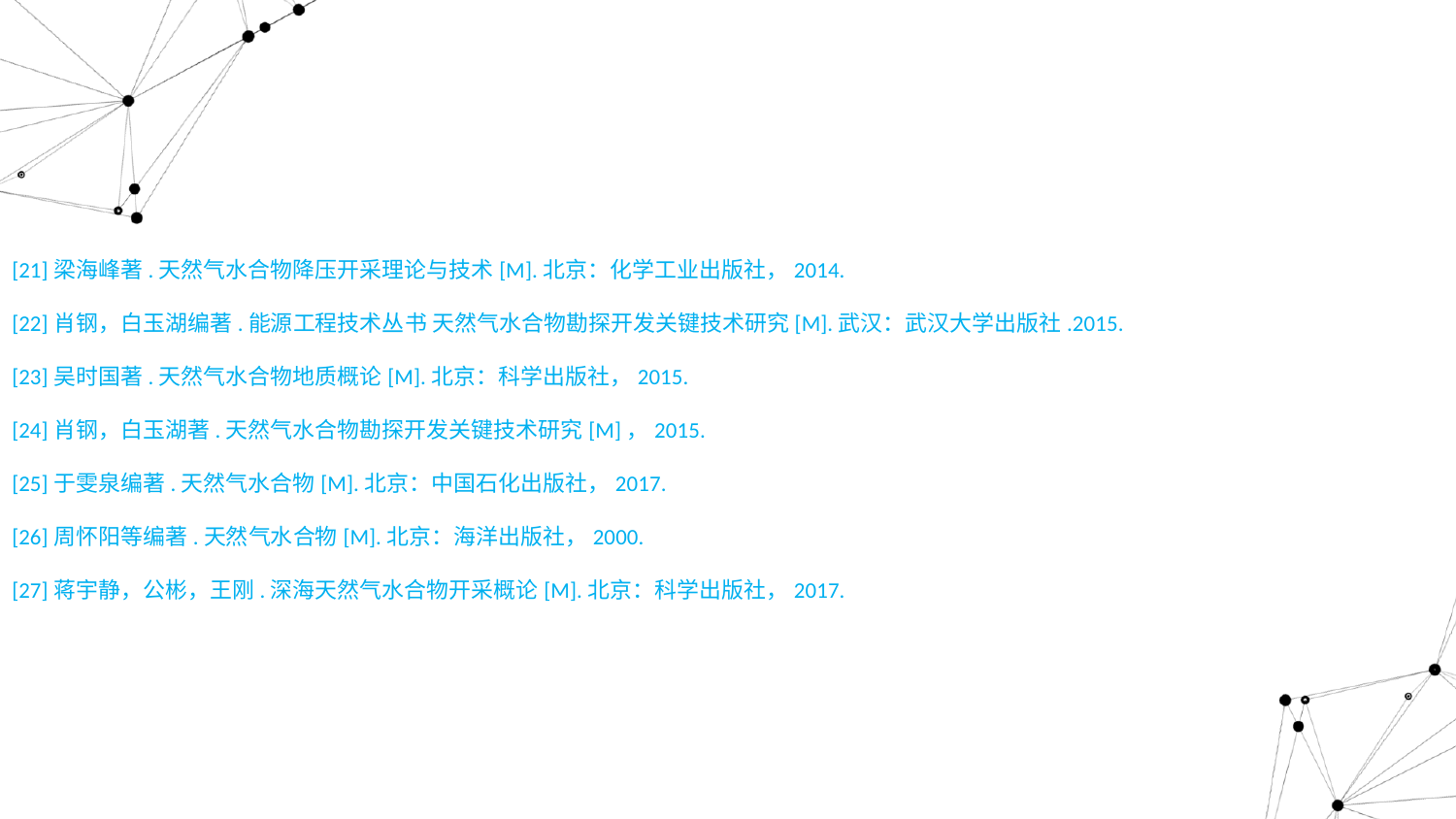

[21]梁海峰著.天然气水合物降压开采理论与技术[M].北京：化学工业出版社，2014.

[22]肖钢，白玉湖编著.能源工程技术丛书 天然气水合物勘探开发关键技术研究[M].武汉：武汉大学出版社.2015.

[23]吴时国著.天然气水合物地质概论[M].北京：科学出版社，2015.

[24]肖钢，白玉湖著.天然气水合物勘探开发关键技术研究[M]，2015.

[25]于雯泉编著.天然气水合物[M].北京：中国石化出版社，2017.

[26]周怀阳等编著.天然气水合物[M].北京：海洋出版社，2000.

[27]蒋宇静，公彬，王刚.深海天然气水合物开采概论[M].北京：科学出版社，2017.